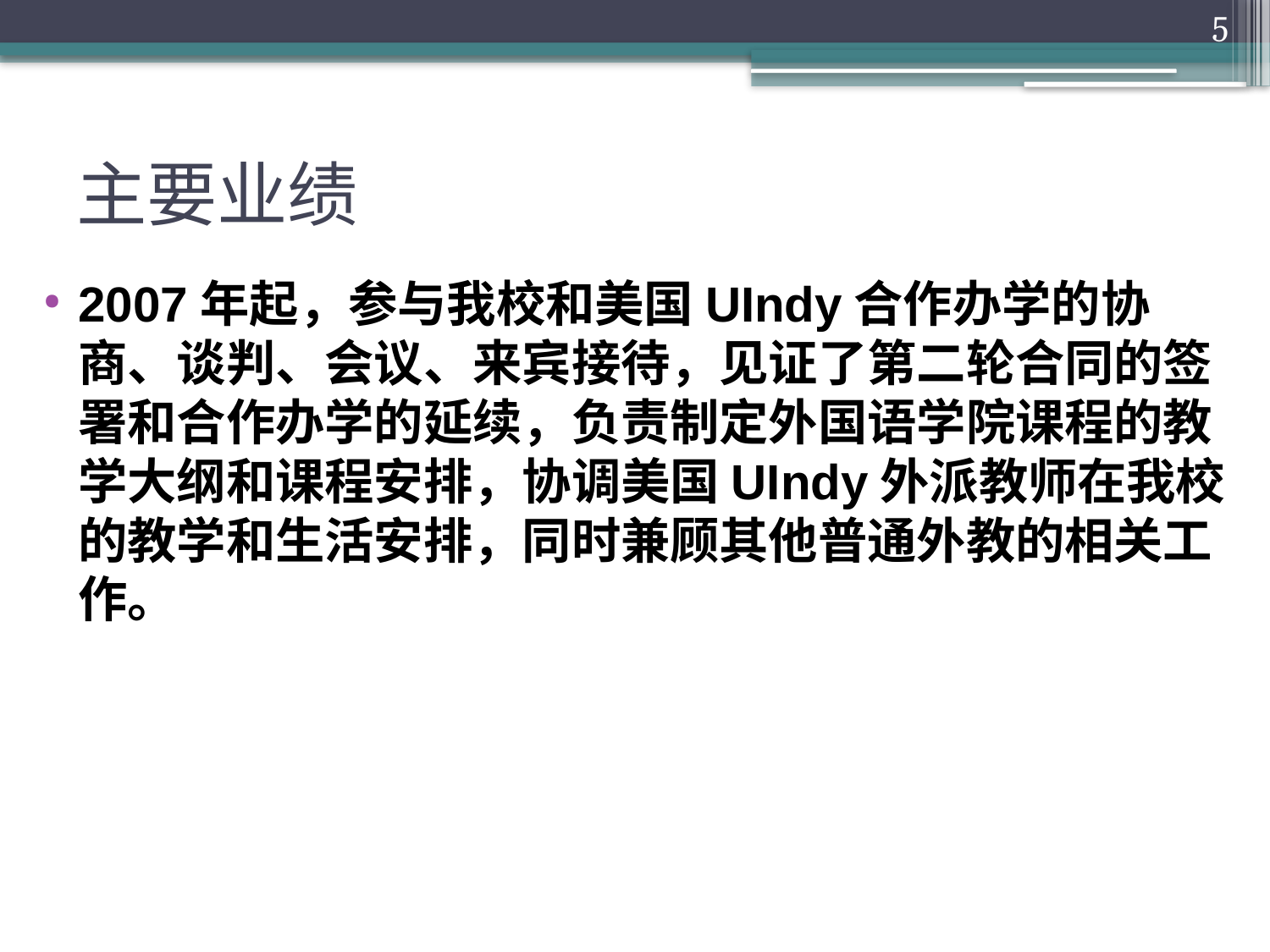

5
# 主要业绩
2007年起，参与我校和美国UIndy合作办学的协商、谈判、会议、来宾接待，见证了第二轮合同的签署和合作办学的延续，负责制定外国语学院课程的教学大纲和课程安排，协调美国UIndy外派教师在我校的教学和生活安排，同时兼顾其他普通外教的相关工作。